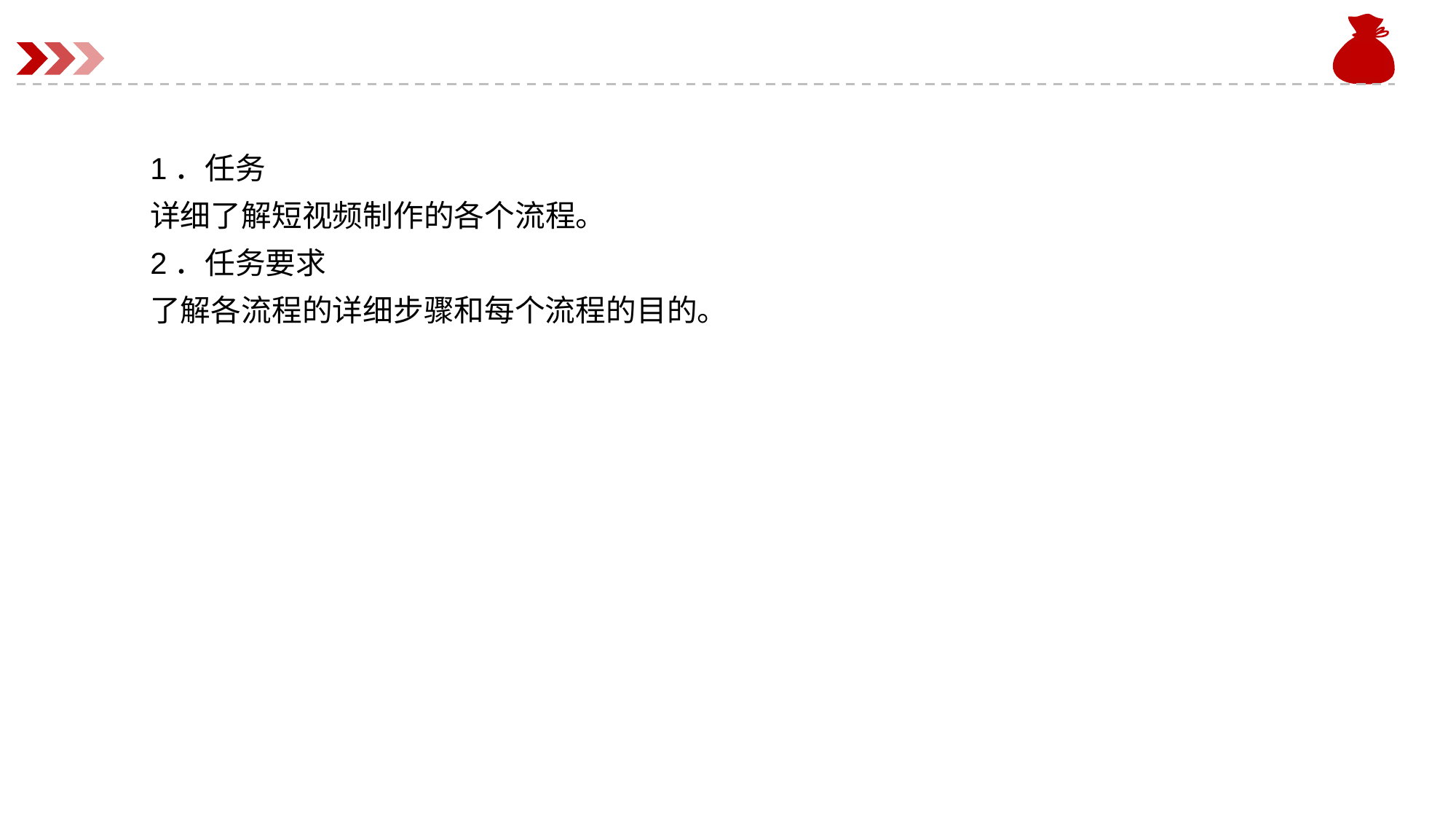

45
1．任务
详细了解短视频制作的各个流程。
2．任务要求
了解各流程的详细步骤和每个流程的目的。